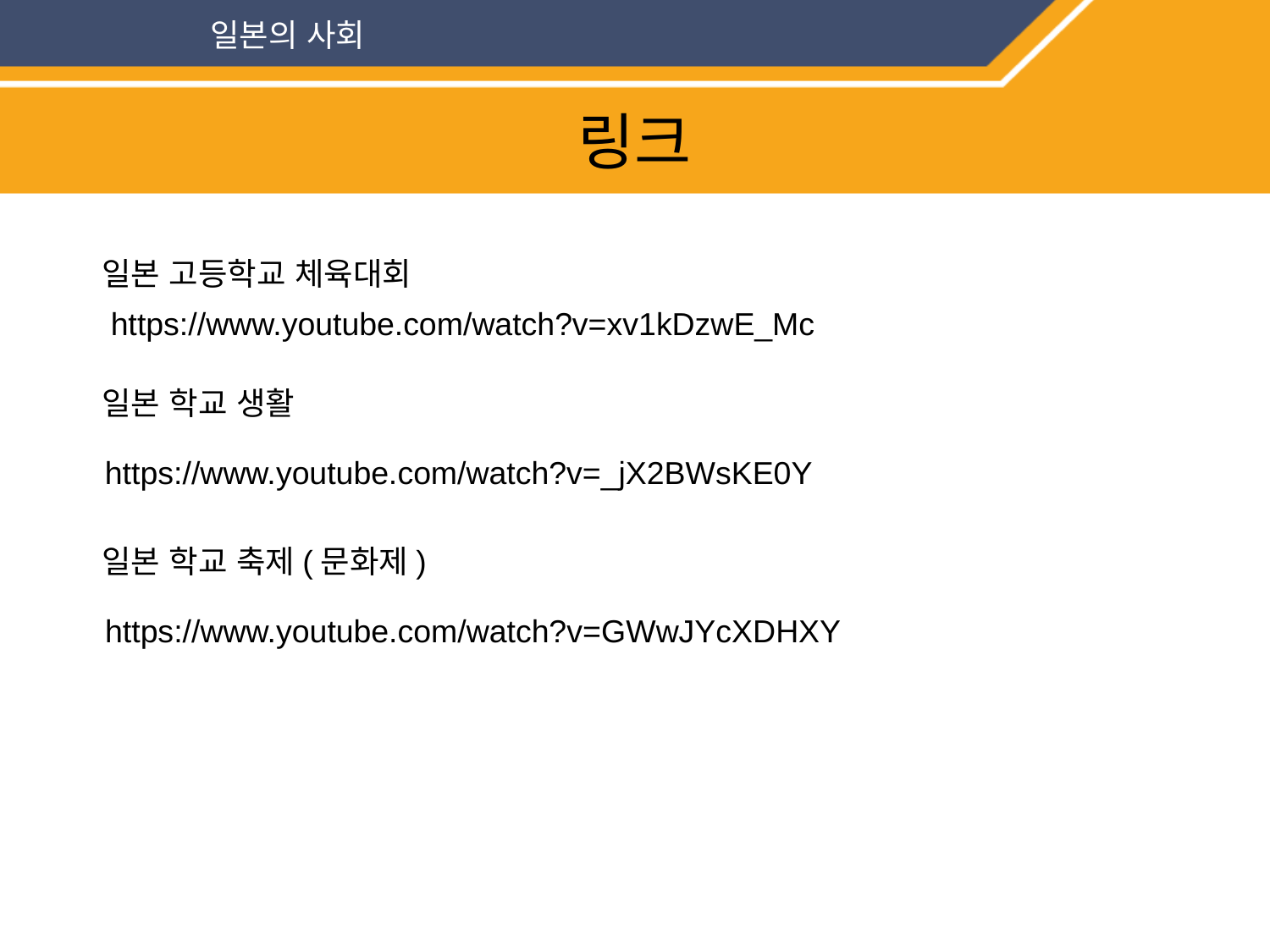

일본의 사회
링크
일본 고등학교 체육대회
https://www.youtube.com/watch?v=xv1kDzwE_Mc
일본 학교 생활
https://www.youtube.com/watch?v=_jX2BWsKE0Y
일본 학교 축제(문화제)
https://www.youtube.com/watch?v=GWwJYcXDHXY